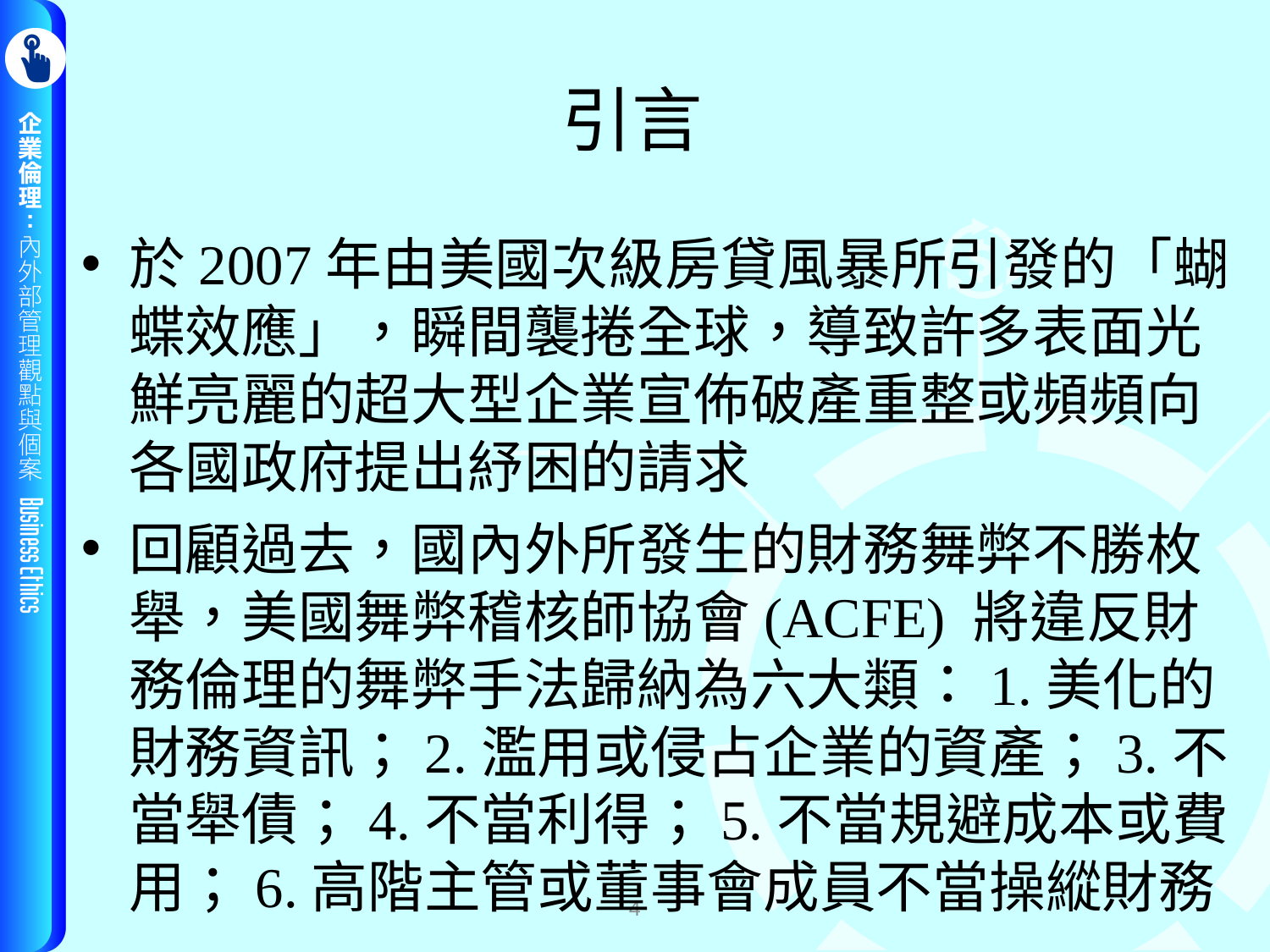

# 引言
於2007年由美國次級房貸風暴所引發的「蝴蝶效應」，瞬間襲捲全球，導致許多表面光鮮亮麗的超大型企業宣佈破產重整或頻頻向各國政府提出紓困的請求
回顧過去，國內外所發生的財務舞弊不勝枚舉，美國舞弊稽核師協會(ACFE) 將違反財務倫理的舞弊手法歸納為六大類：1.美化的財務資訊；2.濫用或侵占企業的資產；3.不當舉債；4.不當利得；5.不當規避成本或費用；6.高階主管或董事會成員不當操縱財務
4